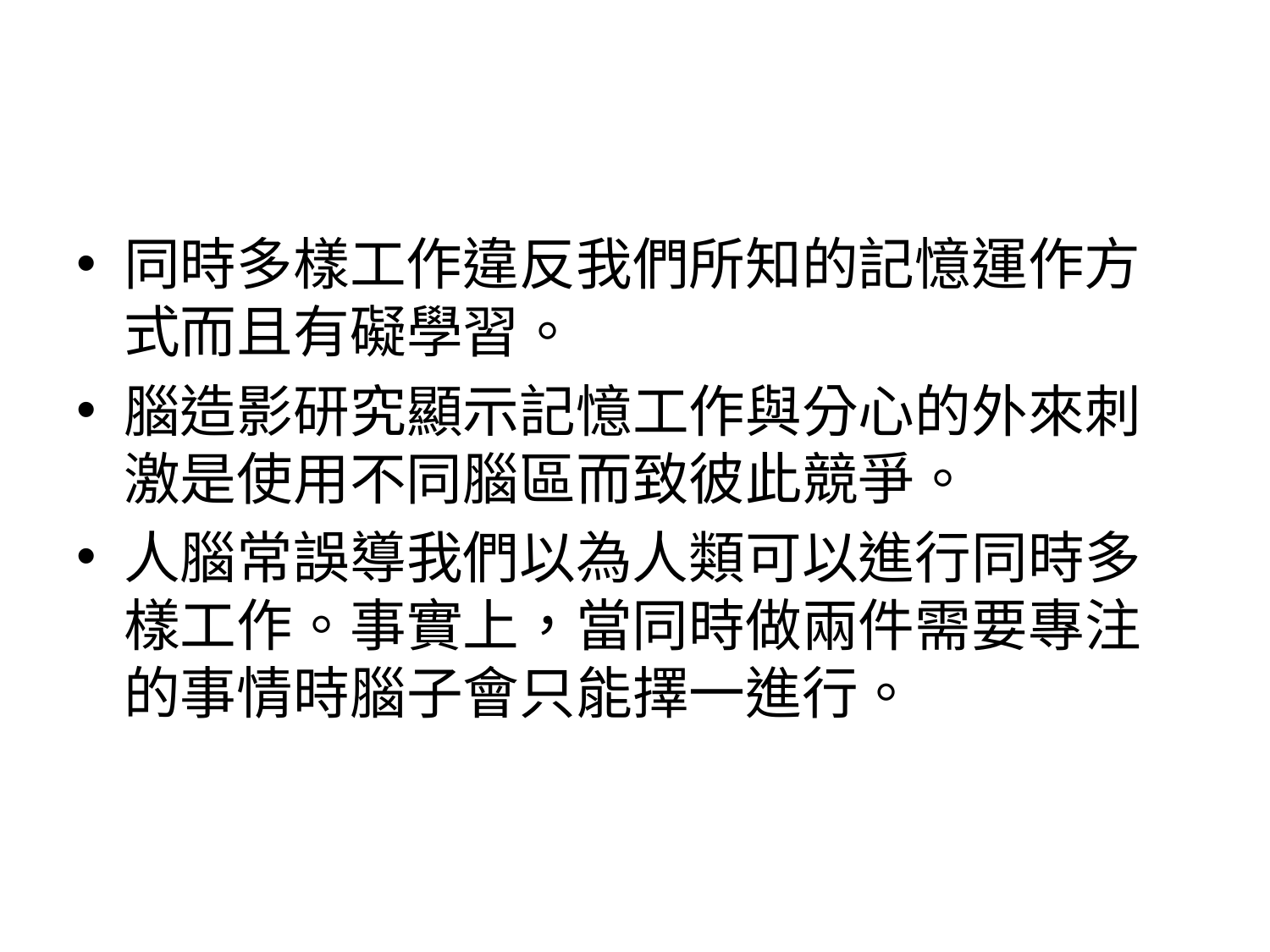

#
同時多樣工作違反我們所知的記憶運作方式而且有礙學習。
腦造影研究顯示記憶工作與分心的外來刺激是使用不同腦區而致彼此競爭。
人腦常誤導我們以為人類可以進行同時多樣工作。事實上，當同時做兩件需要專注的事情時腦子會只能擇一進行。